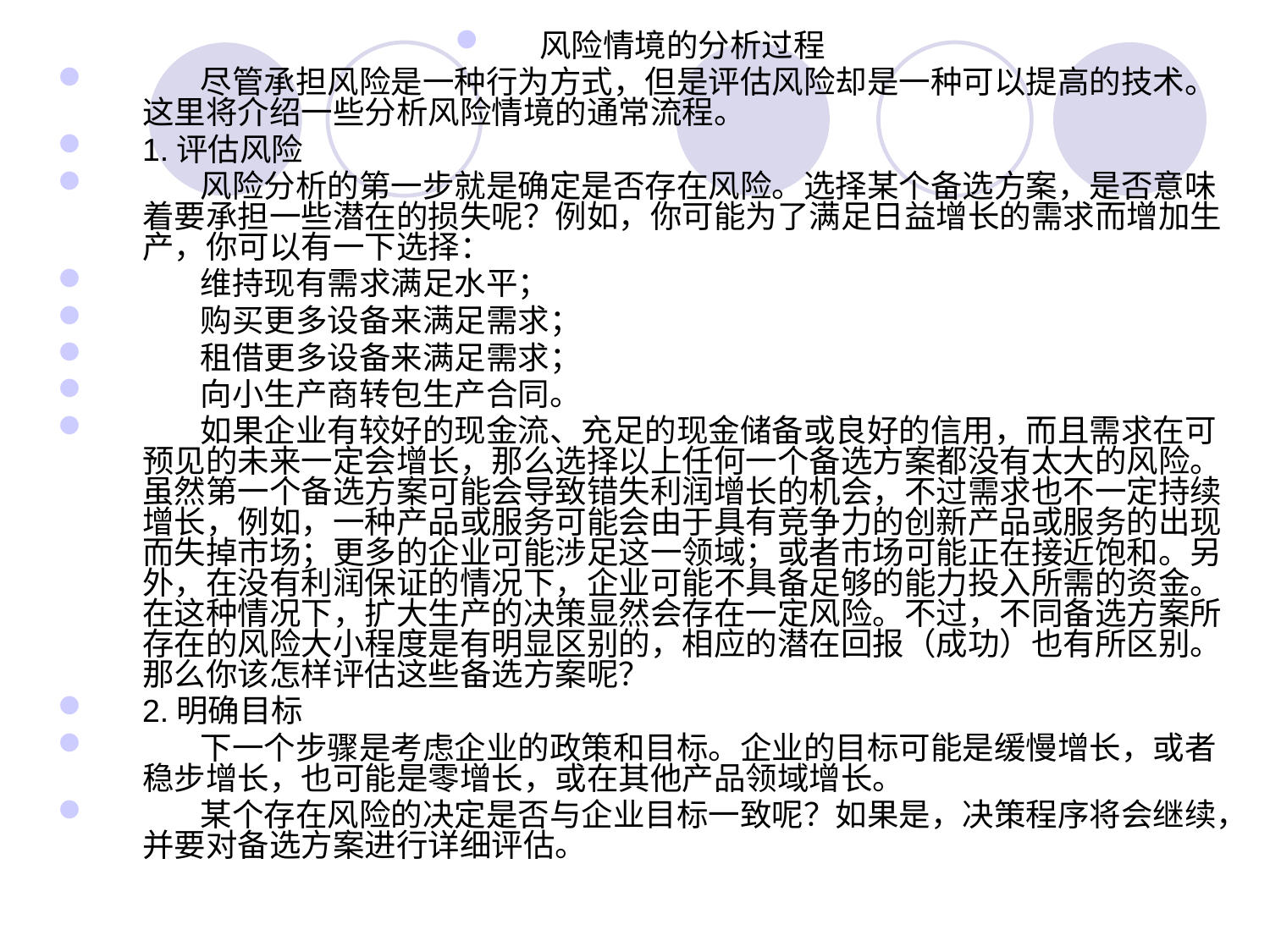

风险情境的分析过程
       尽管承担风险是一种行为方式，但是评估风险却是一种可以提高的技术。这里将介绍一些分析风险情境的通常流程。
1.评估风险
       风险分析的第一步就是确定是否存在风险。选择某个备选方案，是否意味着要承担一些潜在的损失呢？例如，你可能为了满足日益增长的需求而增加生产，你可以有一下选择：
       维持现有需求满足水平；
       购买更多设备来满足需求；
       租借更多设备来满足需求；
       向小生产商转包生产合同。
       如果企业有较好的现金流、充足的现金储备或良好的信用，而且需求在可预见的未来一定会增长，那么选择以上任何一个备选方案都没有太大的风险。虽然第一个备选方案可能会导致错失利润增长的机会，不过需求也不一定持续增长，例如，一种产品或服务可能会由于具有竞争力的创新产品或服务的出现而失掉市场；更多的企业可能涉足这一领域；或者市场可能正在接近饱和。另外，在没有利润保证的情况下，企业可能不具备足够的能力投入所需的资金。在这种情况下，扩大生产的决策显然会存在一定风险。不过，不同备选方案所存在的风险大小程度是有明显区别的，相应的潜在回报（成功）也有所区别。那么你该怎样评估这些备选方案呢？
2.明确目标
       下一个步骤是考虑企业的政策和目标。企业的目标可能是缓慢增长，或者稳步增长，也可能是零增长，或在其他产品领域增长。
       某个存在风险的决定是否与企业目标一致呢？如果是，决策程序将会继续，并要对备选方案进行详细评估。